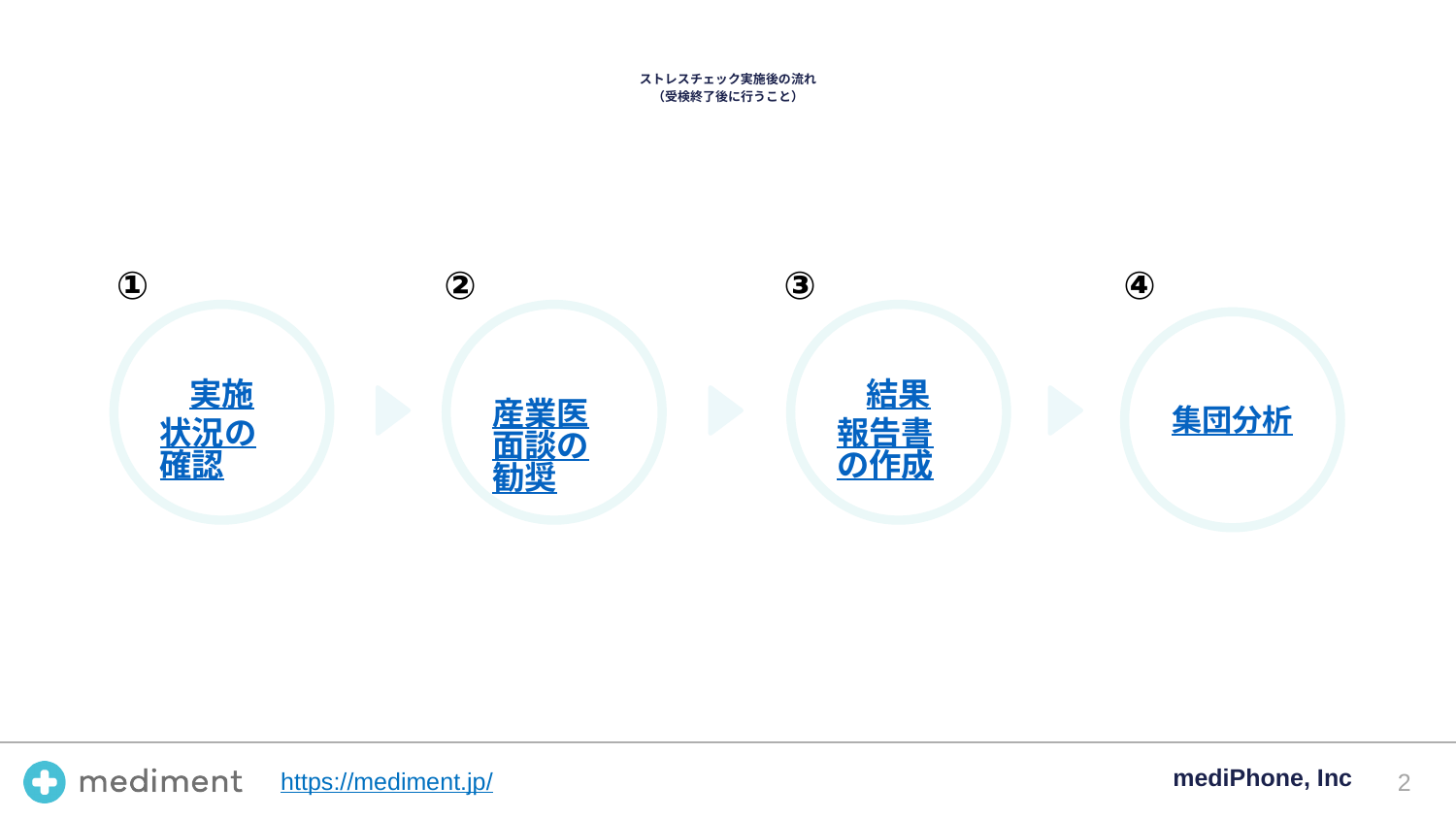

# ストレスチェック実施後の流れ
（受検終了後に行うこと）
①
実施
状況の確認
②
産業医面談の勧奨
③
結果
報告書の作成
④
集団分析

2